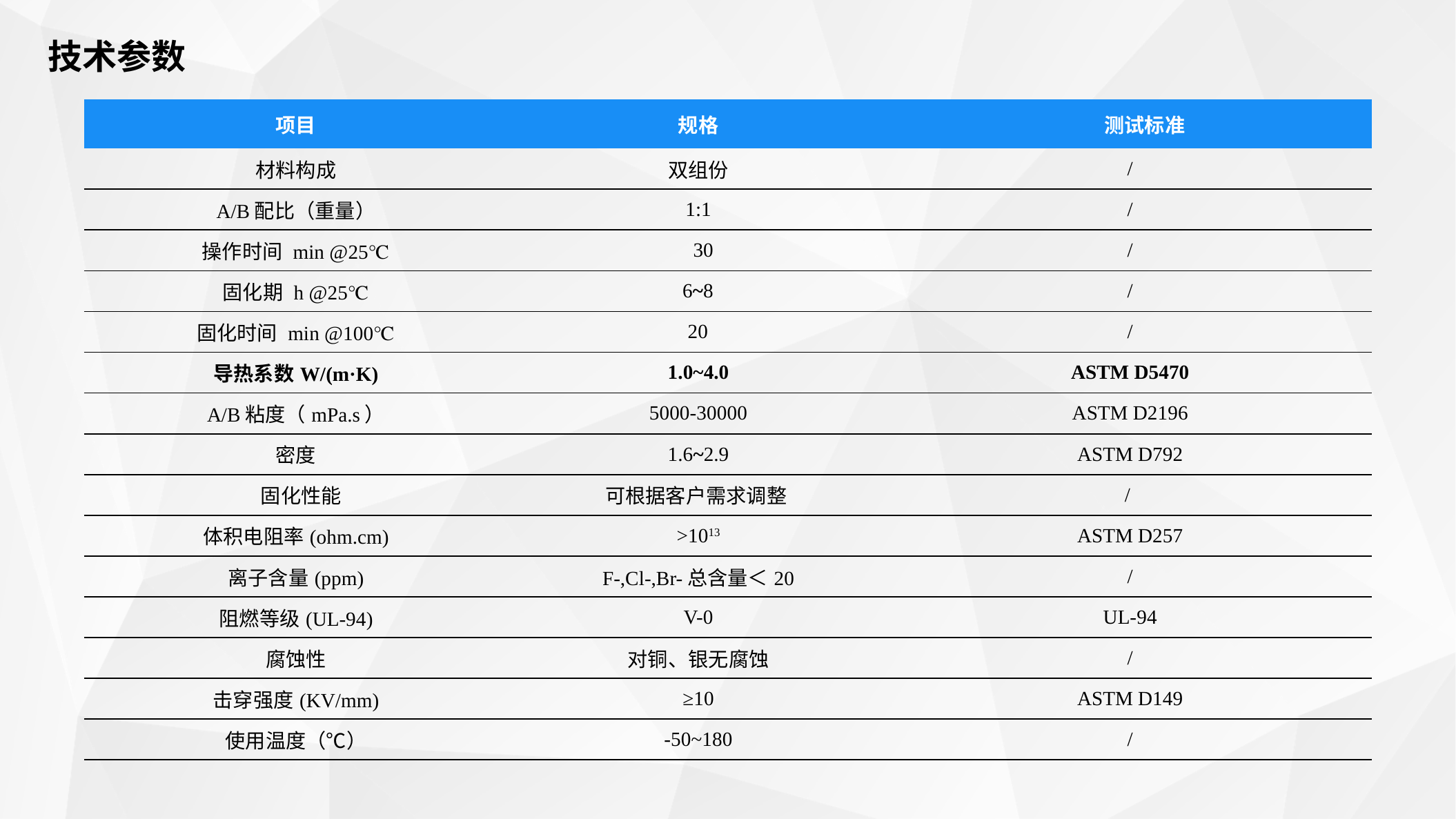

技术参数
| 项目 | 规格 | 测试标准 |
| --- | --- | --- |
| 材料构成 | 双组份 | / |
| A/B配比（重量） | 1:1 | / |
| 操作时间 min @25℃ | 30 | / |
| 固化期 h @25℃ | 6~8 | / |
| 固化时间 min @100℃ | 20 | / |
| 导热系数W/(m·K) | 1.0~4.0 | ASTM D5470 |
| A/B粘度（mPa.s） | 5000-30000 | ASTM D2196 |
| 密度 | 1.6~2.9 | ASTM D792 |
| 固化性能 | 可根据客户需求调整 | / |
| 体积电阻率(ohm.cm) | >1013 | ASTM D257 |
| 离子含量(ppm) | F-,Cl-,Br-总含量＜20 | / |
| 阻燃等级(UL-94) | V-0 | UL-94 |
| 腐蚀性 | 对铜、银无腐蚀 | / |
| 击穿强度(KV/mm) | ≥10 | ASTM D149 |
| 使用温度（℃） | -50~180 | / |